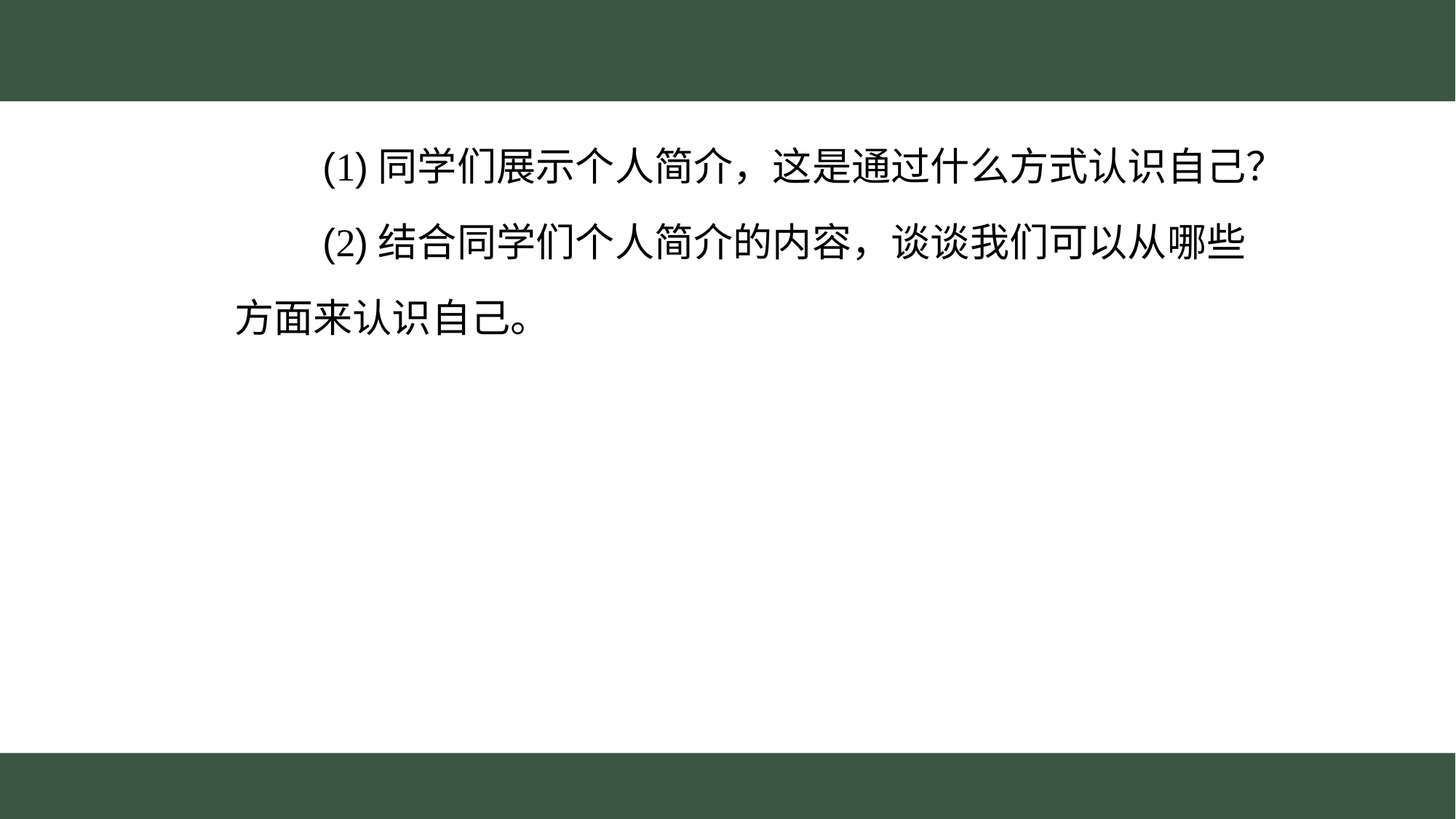

(1)同学们展示个人简介，这是通过什么方式认识自己？
　　(2)结合同学们个人简介的内容，谈谈我们可以从哪些
方面来认识自己。